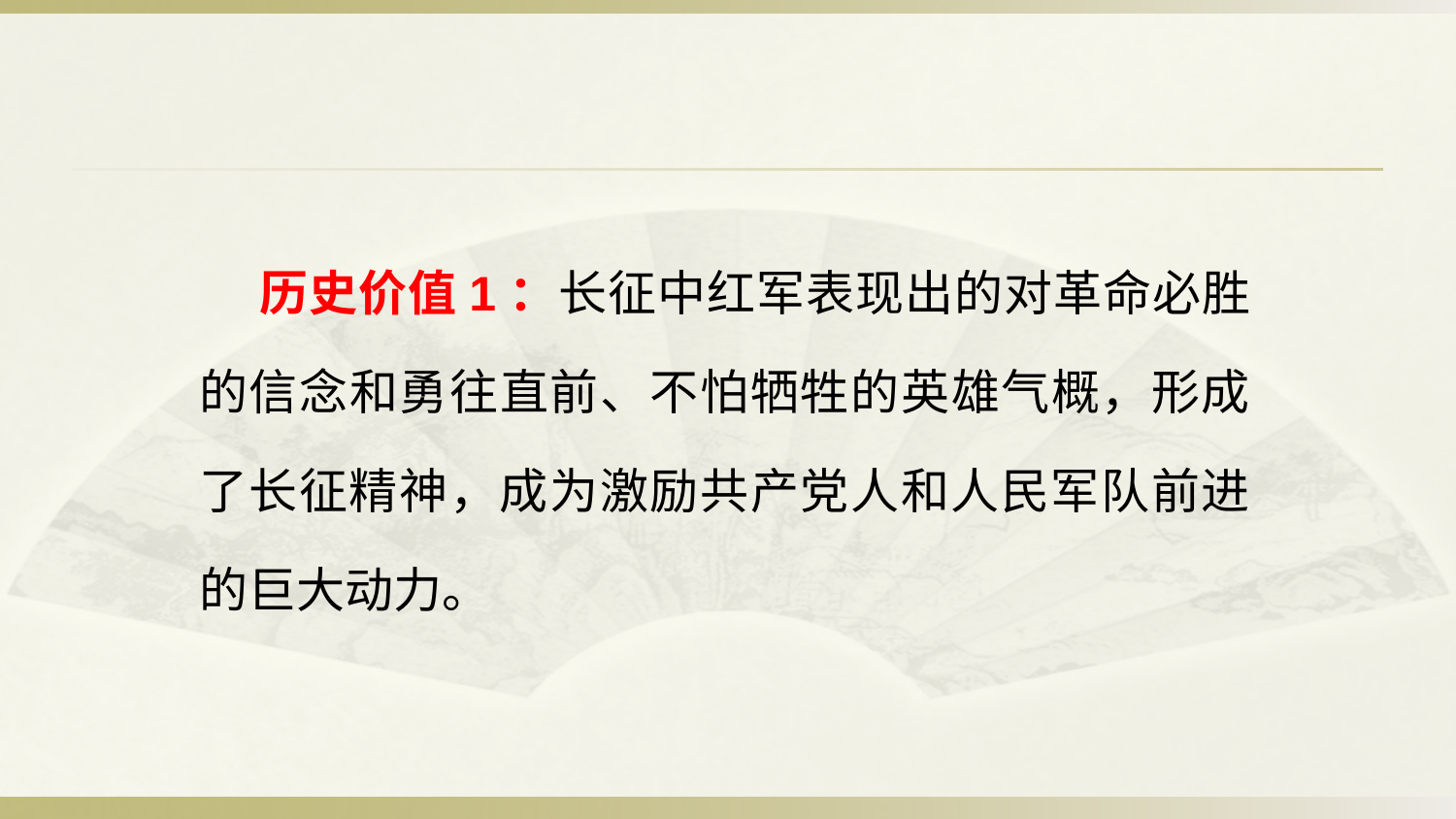

#
    历史价值1：长征中红军表现出的对革命必胜的信念和勇往直前、不怕牺牲的英雄气概，形成了长征精神，成为激励共产党人和人民军队前进的巨大动力。